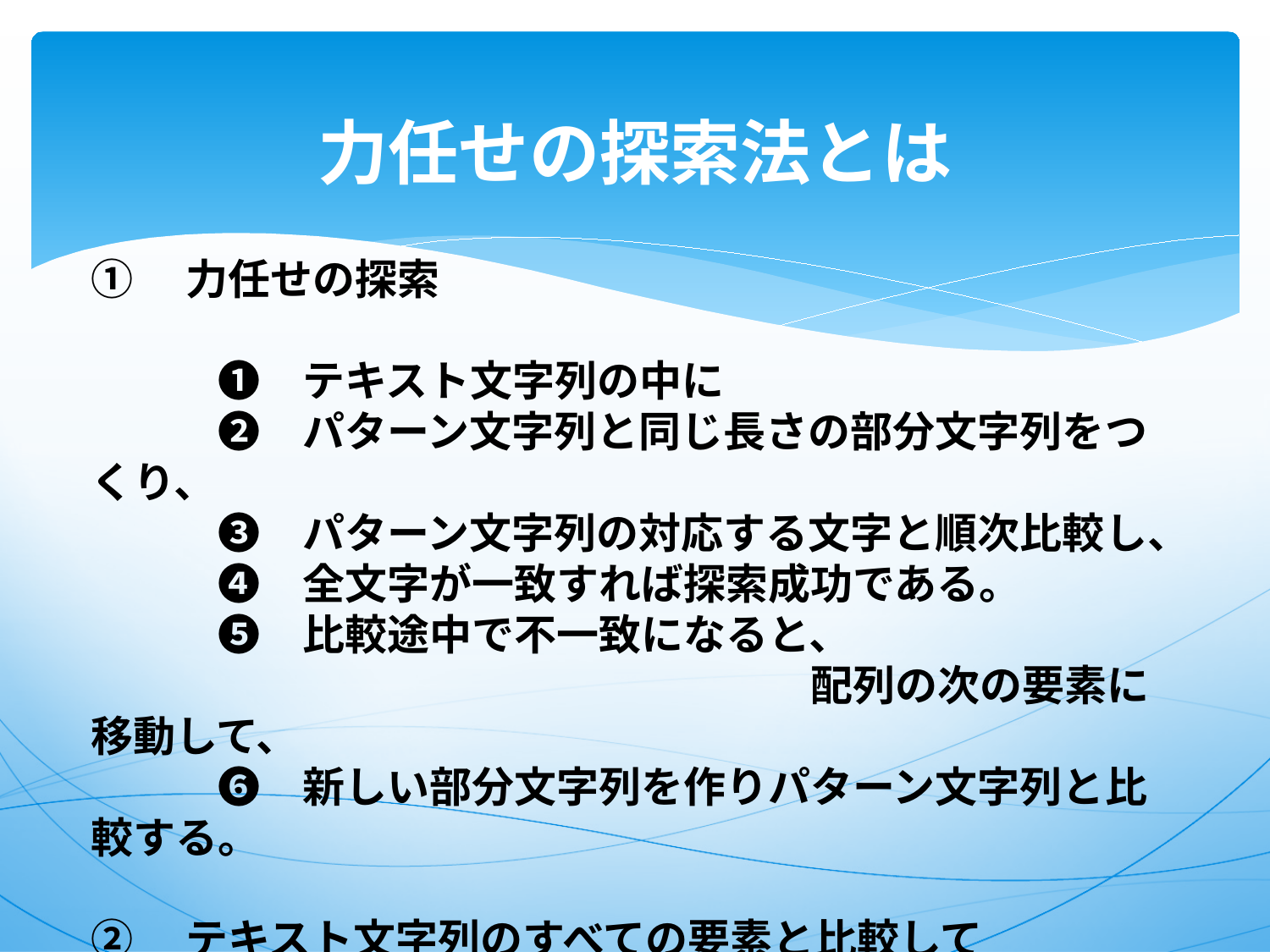

# 力任せの探索法とは
①　力任せの探索

　　　❶　テキスト文字列の中に
　　　❷　パターン文字列と同じ長さの部分文字列をつくり、
　　　❸　パターン文字列の対応する文字と順次比較し、
　　　❹　全文字が一致すれば探索成功である。
　　　❺　比較途中で不一致になると、
　　　　　　　　　　　　　　　　　配列の次の要素に移動して、
　　　❻　新しい部分文字列を作りパターン文字列と比較する。

②　テキスト文字列のすべての要素と比較して
　　　　　　　　　　　　　　　　　　不一致ならば探索不成功となる。